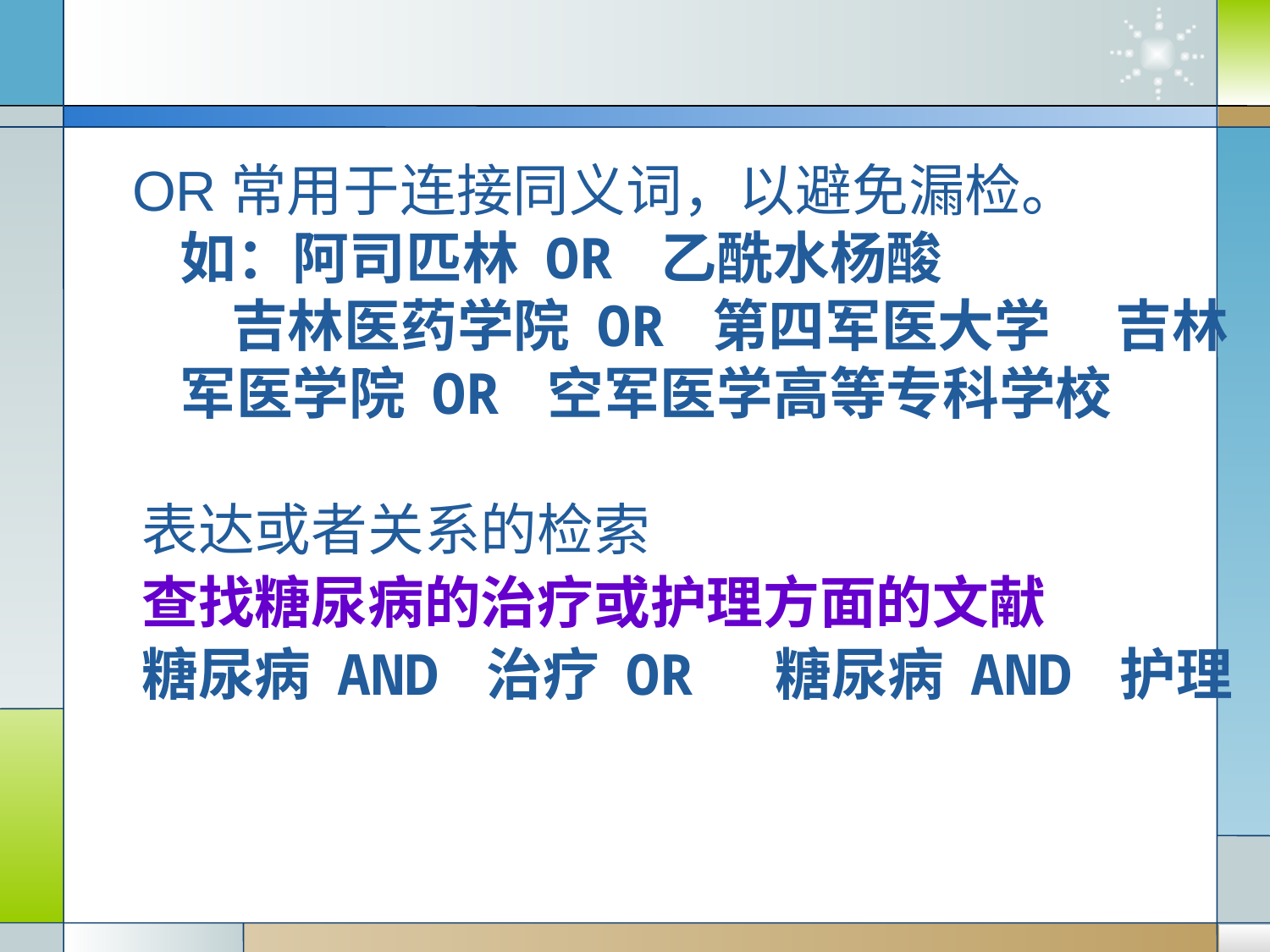

OR常用于连接同义词，以避免漏检。
如：阿司匹林 OR 乙酰水杨酸
    吉林医药学院 OR 第四军医大学     吉林军医学院 OR 空军医学高等专科学校
表达或者关系的检索
查找糖尿病的治疗或护理方面的文献
糖尿病 AND 治疗 OR  糖尿病 AND 护理